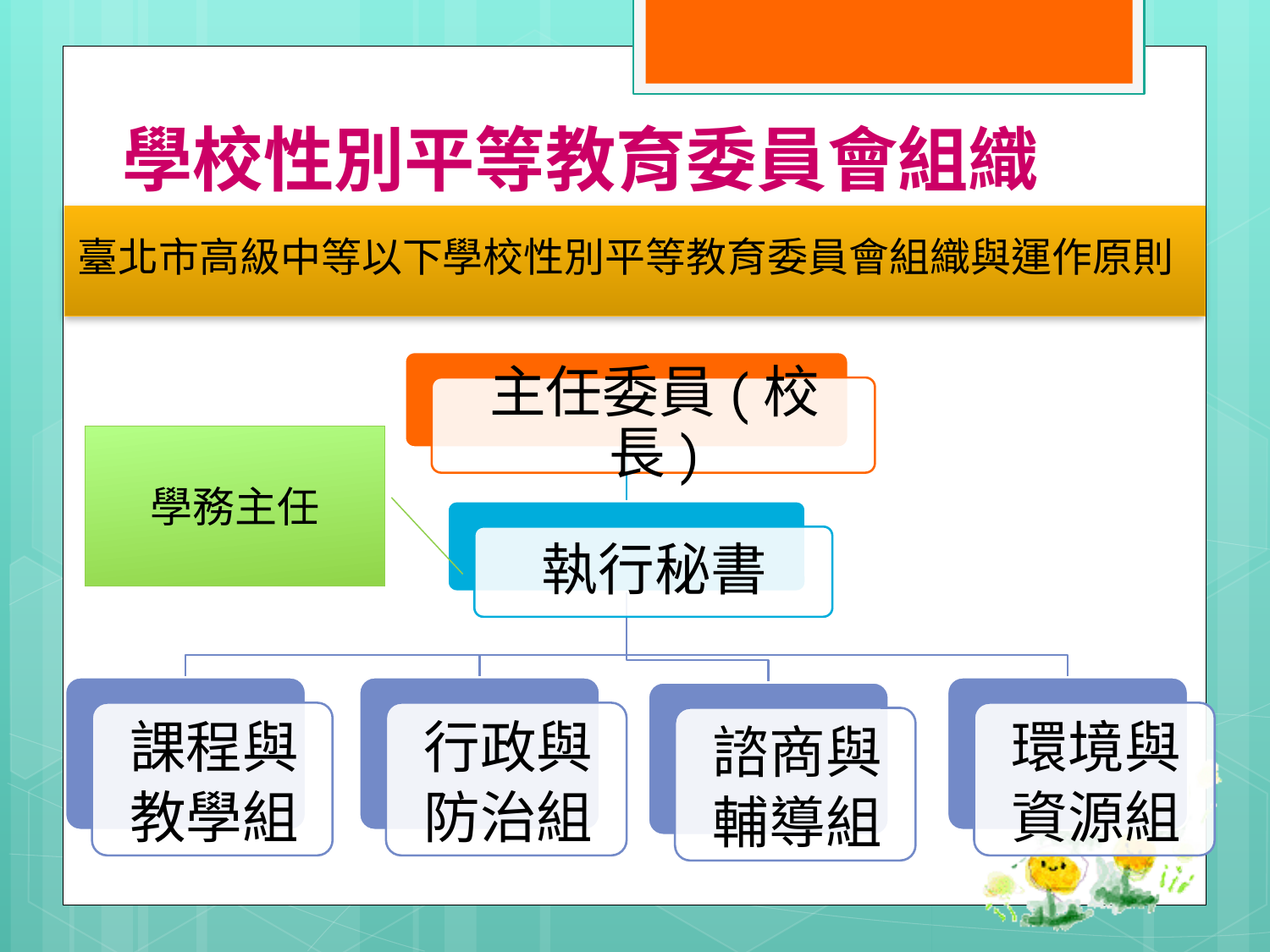

# 學校性別平等教育委員會組織
臺北市高級中等以下學校性別平等教育委員會組織與運作原則
主任委員(校長)
執行秘書
課程與教學組
行政與防治組
諮商與輔導組
環境與資源組
學務主任